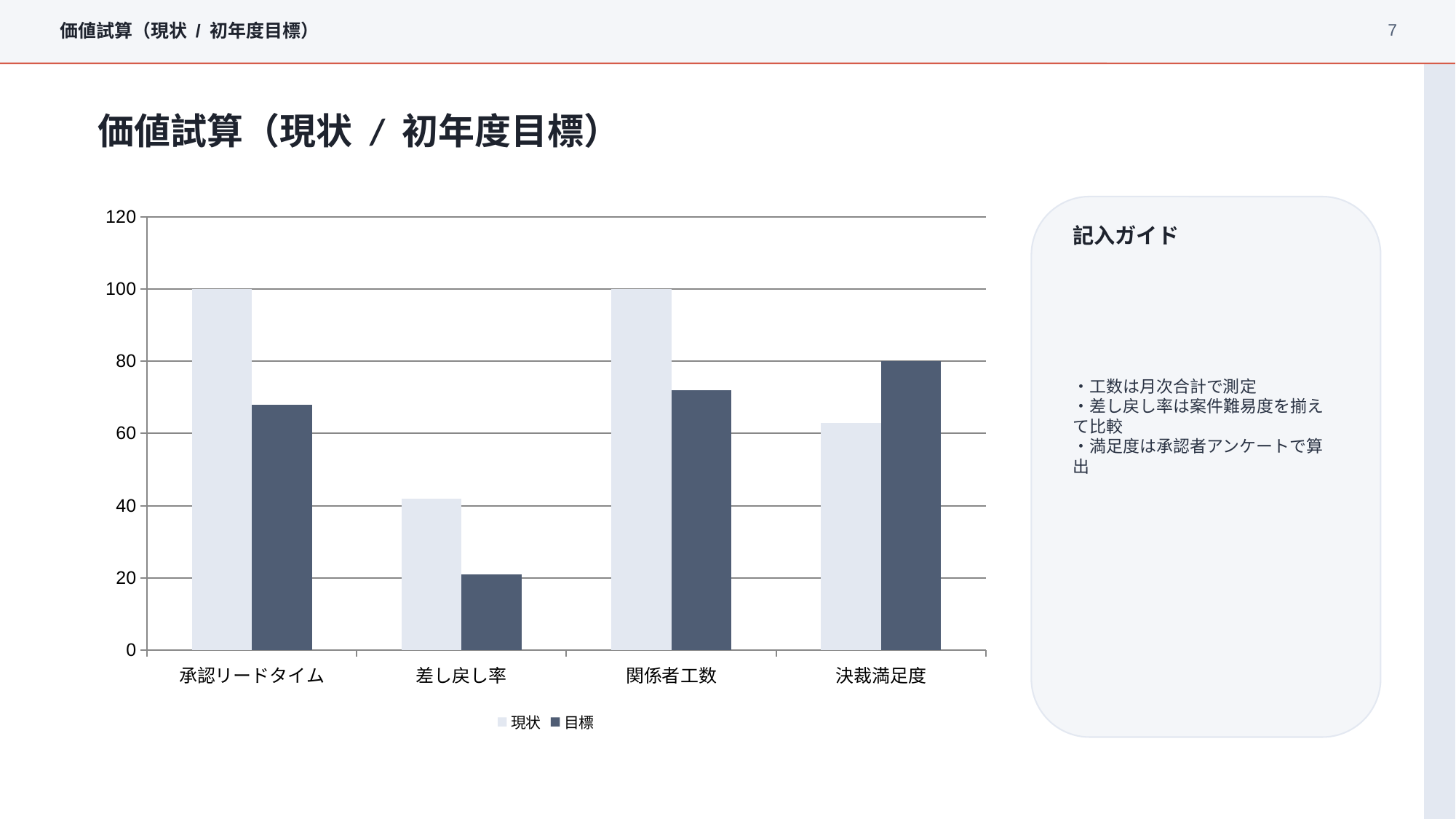

7
価値試算（現状 / 初年度目標）

価値試算（現状 / 初年度目標）

### Chart

| Category | 現状 | 目標 |
|---|---|---|
| 承認リードタイム | 100.0 | 68.0 |
| 差し戻し率 | 42.0 | 21.0 |
| 関係者工数 | 100.0 | 72.0 |
| 決裁満足度 | 63.0 | 80.0 |
記入ガイド
・工数は月次合計で測定
・差し戻し率は案件難易度を揃えて比較
・満足度は承認者アンケートで算出